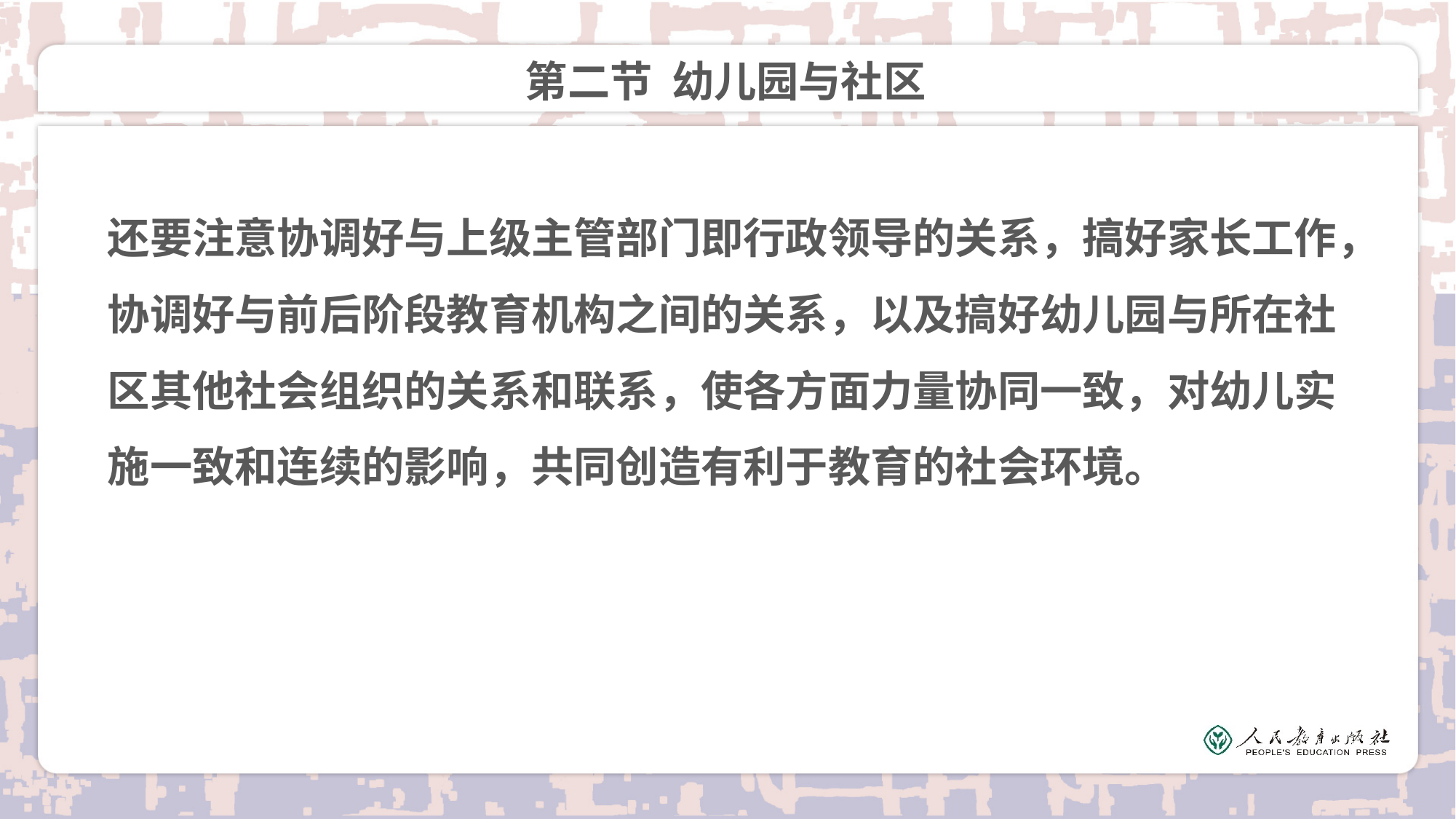

# 第二节  幼儿园与社区
还要注意协调好与上级主管部门即行政领导的关系，搞好家长工作，协调好与前后阶段教育机构之间的关系，以及搞好幼儿园与所在社区其他社会组织的关系和联系，使各方面力量协同一致，对幼儿实施一致和连续的影响，共同创造有利于教育的社会环境。